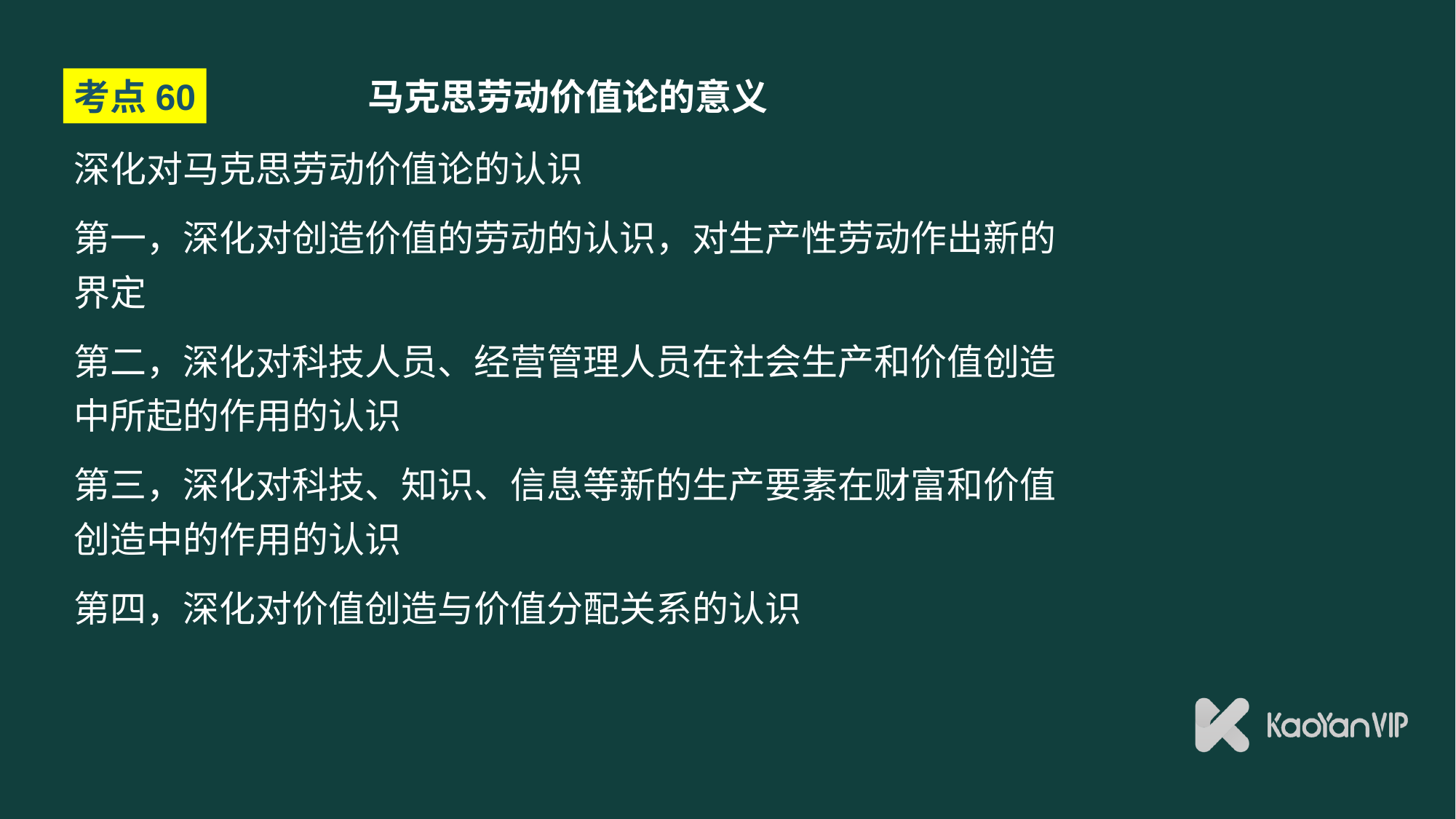

# 马克思劳动价值论的意义
考点60
深化对马克思劳动价值论的认识
第一，深化对创造价值的劳动的认识，对生产性劳动作出新的界定
第二，深化对科技人员、经营管理人员在社会生产和价值创造中所起的作用的认识
第三，深化对科技、知识、信息等新的生产要素在财富和价值创造中的作用的认识
第四，深化对价值创造与价值分配关系的认识